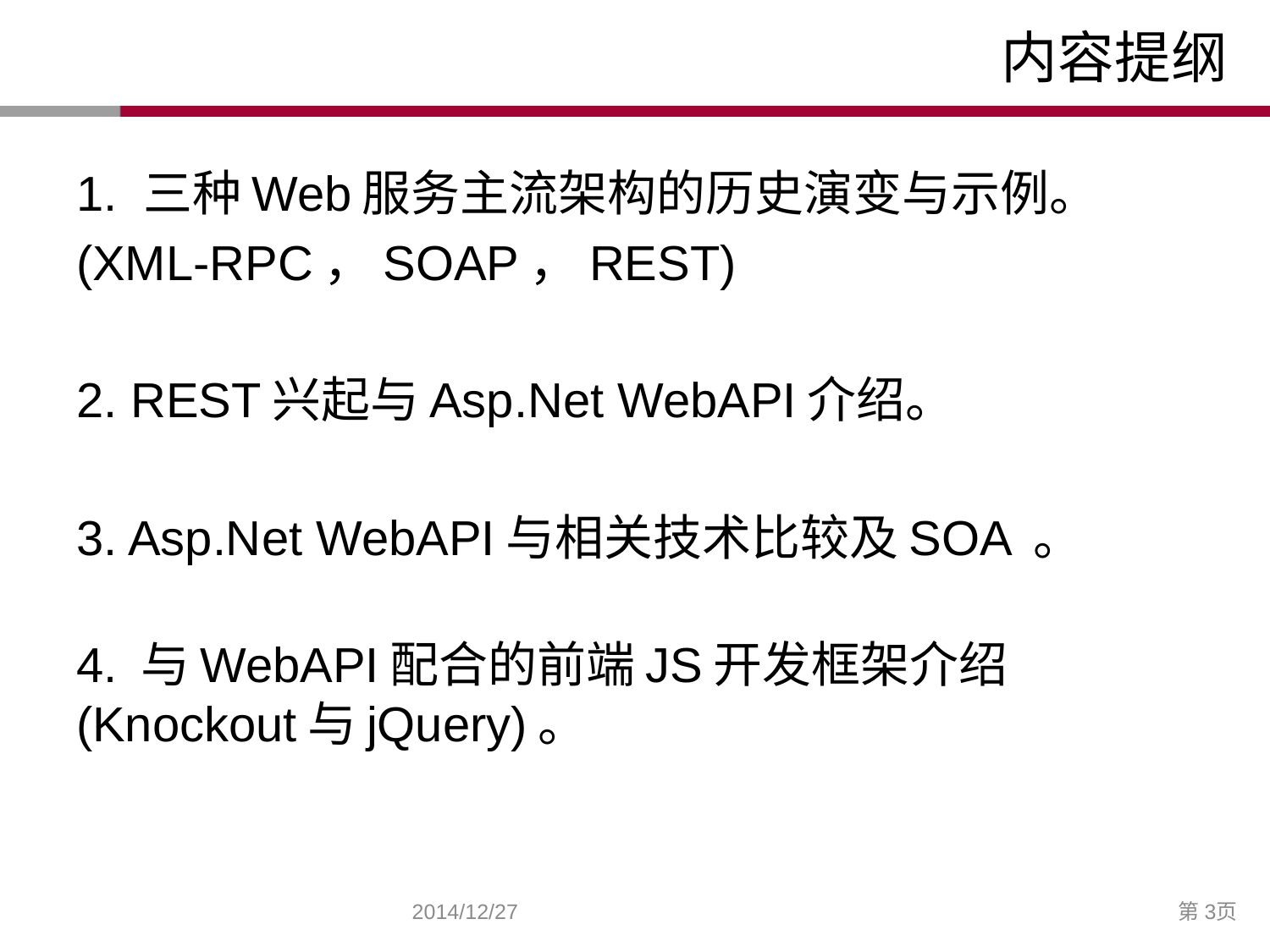

# 内容提纲
三种Web服务主流架构的历史演变与示例。
(XML-RPC，SOAP，REST)

2. REST兴起与Asp.Net WebAPI介绍。

3. Asp.Net WebAPI与相关技术比较及SOA 。
4. 与WebAPI配合的前端JS开发框架介绍(Knockout与jQuery)。

2014/12/27
第3页